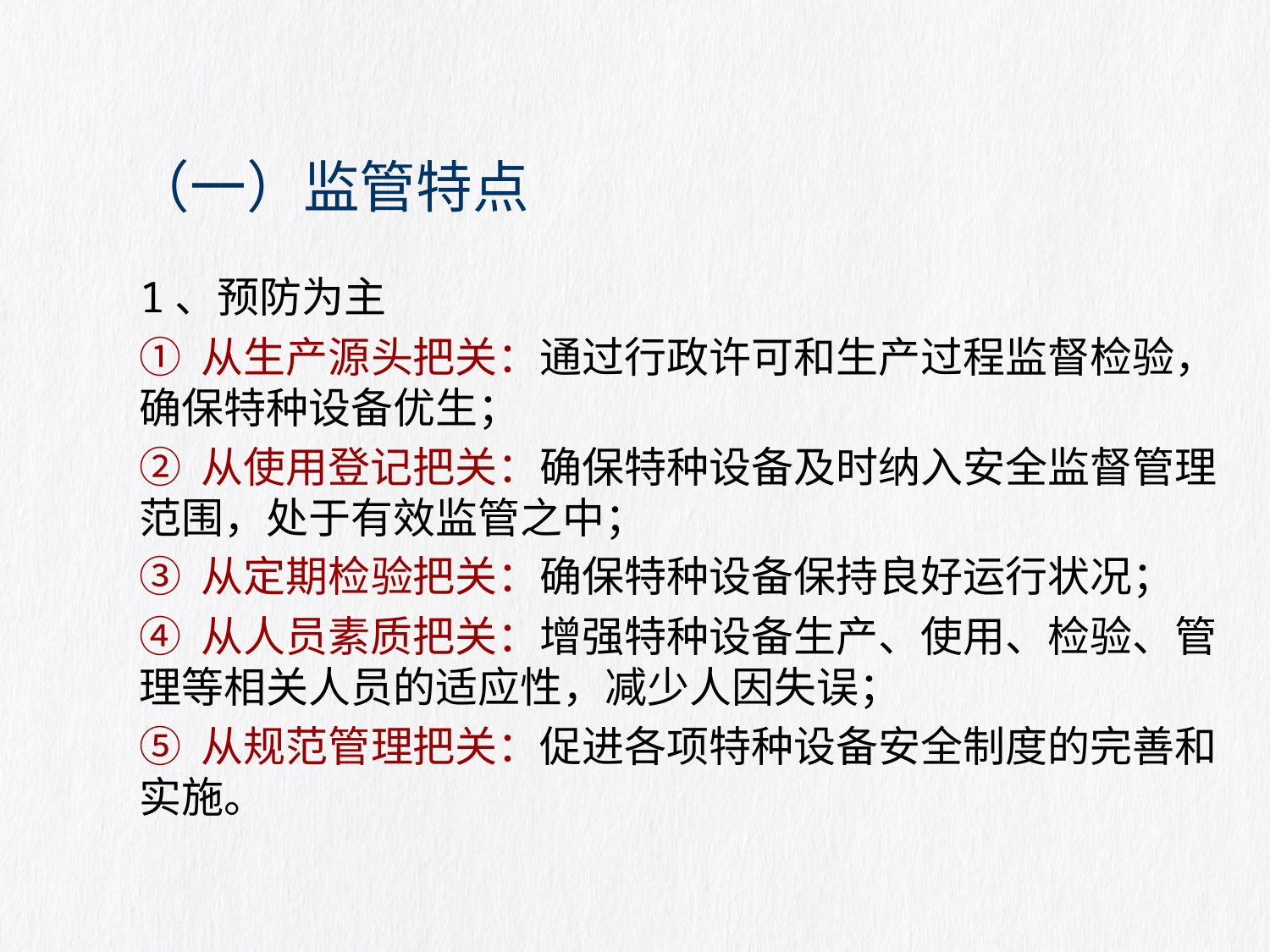

# （一）监管特点
1、预防为主
① 从生产源头把关：通过行政许可和生产过程监督检验，确保特种设备优生；
② 从使用登记把关：确保特种设备及时纳入安全监督管理范围，处于有效监管之中；
③ 从定期检验把关：确保特种设备保持良好运行状况；
④ 从人员素质把关：增强特种设备生产、使用、检验、管理等相关人员的适应性，减少人因失误；
⑤ 从规范管理把关：促进各项特种设备安全制度的完善和实施。
79